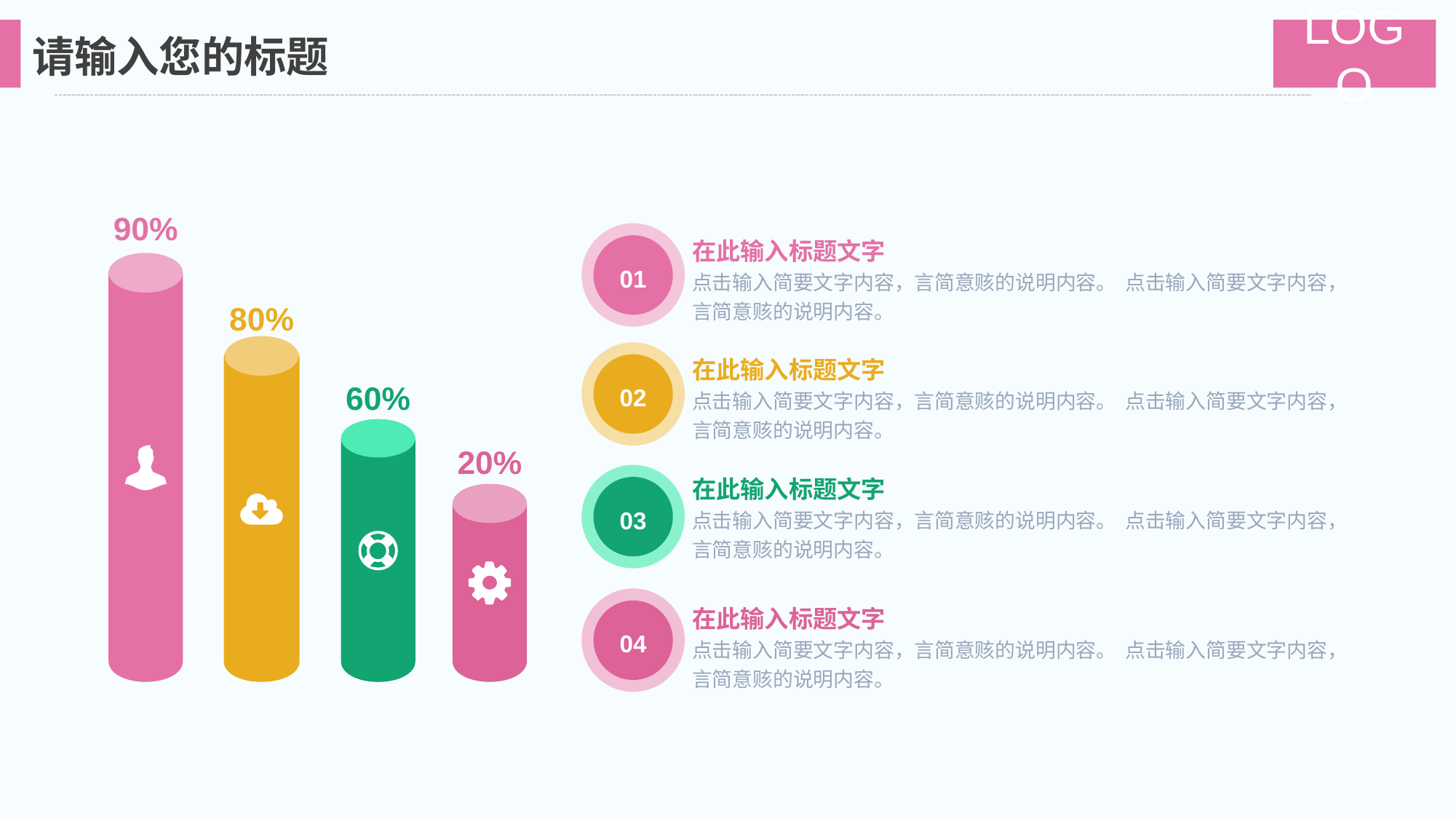

90%

01
在此输入标题文字
点击输入简要文字内容，言简意赅的说明内容。  点击输入简要文字内容，言简意赅的说明内容。

80%

02
在此输入标题文字
点击输入简要文字内容，言简意赅的说明内容。  点击输入简要文字内容，言简意赅的说明内容。
60%

20%

在此输入标题文字
点击输入简要文字内容，言简意赅的说明内容。  点击输入简要文字内容，言简意赅的说明内容。

03

04
在此输入标题文字
点击输入简要文字内容，言简意赅的说明内容。  点击输入简要文字内容，言简意赅的说明内容。